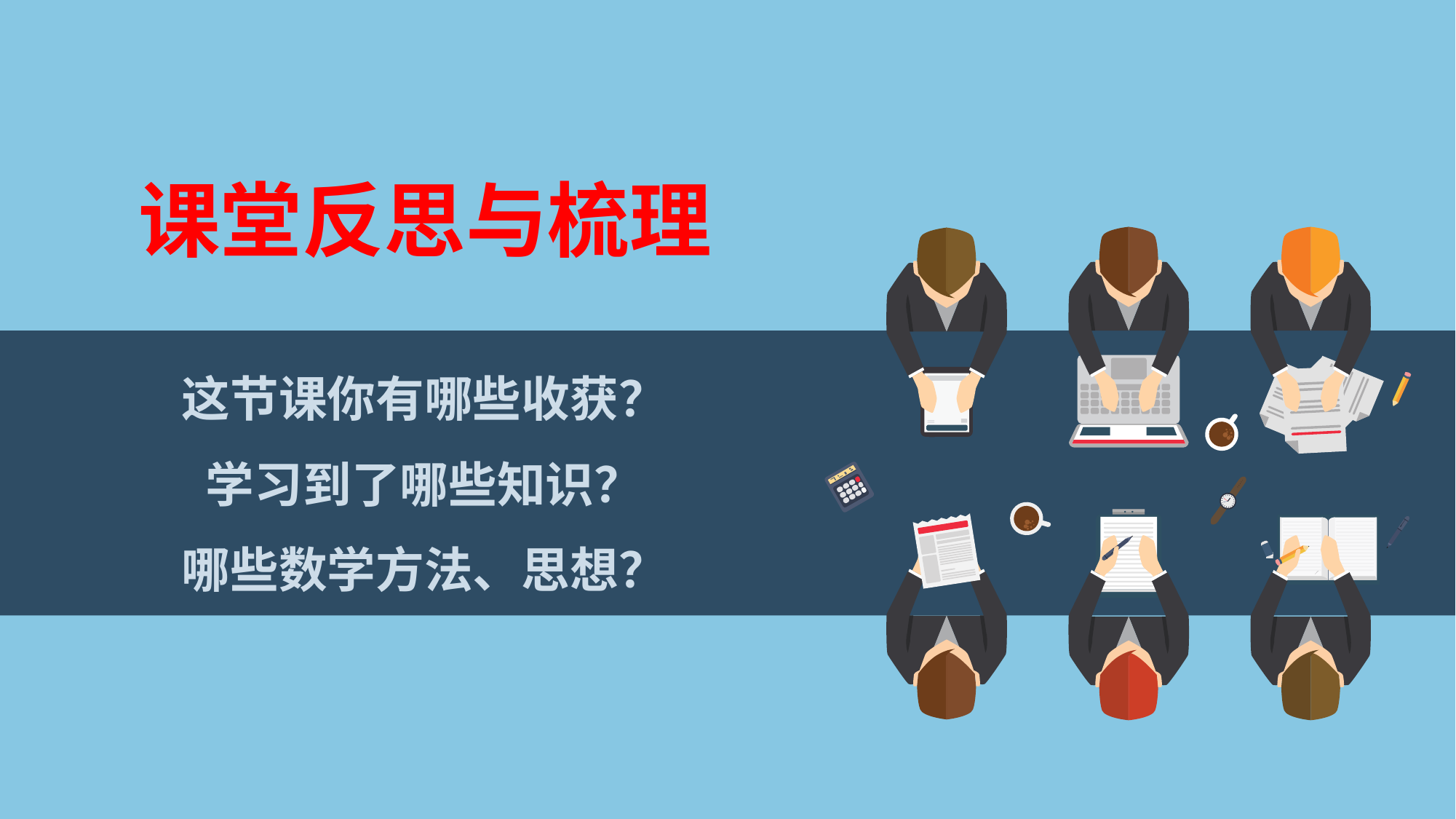

# 课堂反思与梳理
这节课你有哪些收获？
学习到了哪些知识？
哪些数学方法、思想？